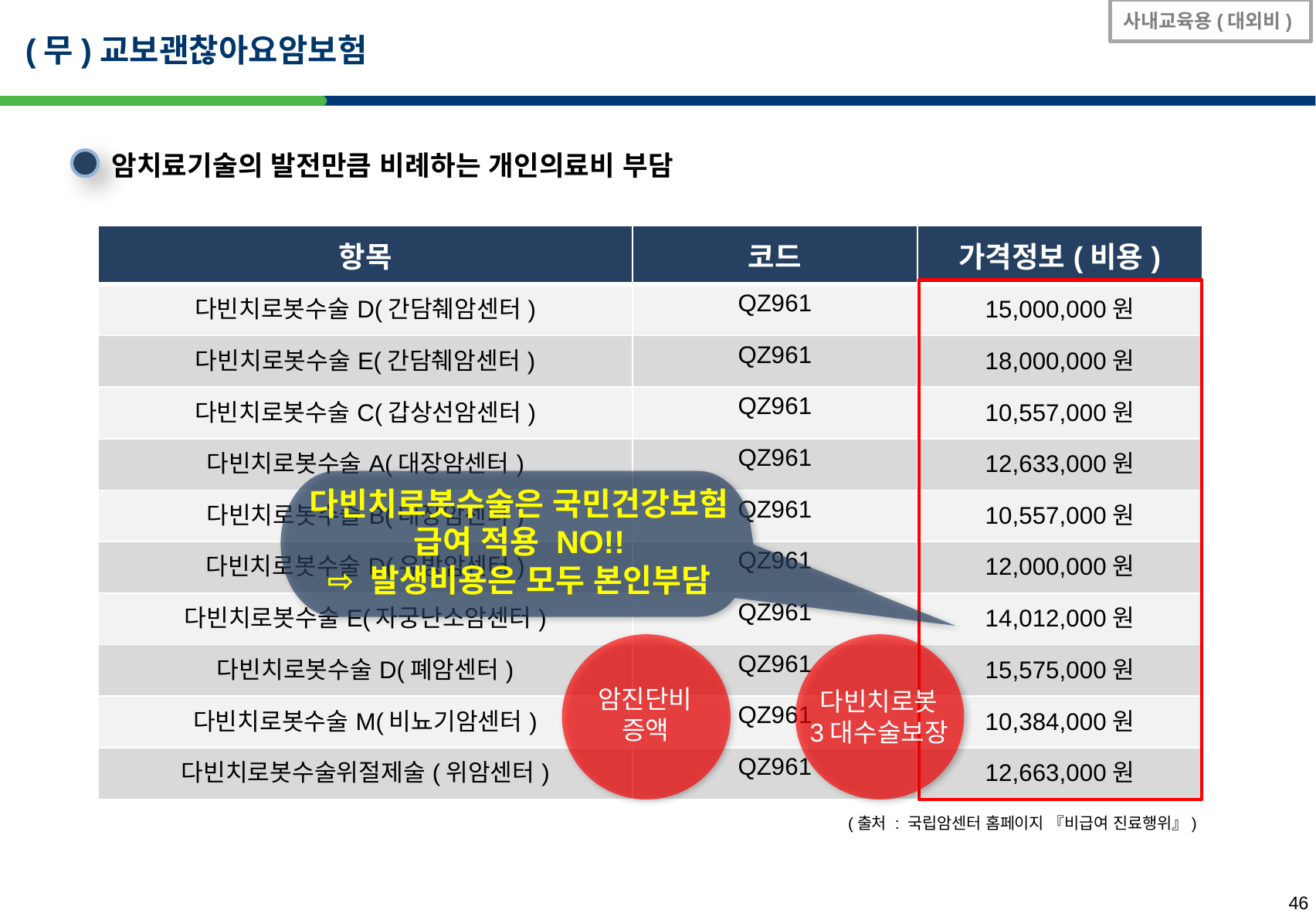

사내교육용(대외비)
(무)교보괜찮아요암보험
암치료기술의 발전만큼 비례하는 개인의료비 부담

| 항목 | 코드 | 가격정보(비용) |
| --- | --- | --- |
| 다빈치로봇수술D(간담췌암센터) | QZ961 | 15,000,000원 |
| 다빈치로봇수술E(간담췌암센터) | QZ961 | 18,000,000원 |
| 다빈치로봇수술C(갑상선암센터) | QZ961 | 10,557,000원 |
| 다빈치로봇수술A(대장암센터) | QZ961 | 12,633,000원 |
| 다빈치로봇수술B(대장암센터) | QZ961 | 10,557,000원 |
| 다빈치로봇수술D(유방암센터) | QZ961 | 12,000,000원 |
| 다빈치로봇수술E(자궁난소암센터) | QZ961 | 14,012,000원 |
| 다빈치로봇수술D(폐암센터) | QZ961 | 15,575,000원 |
| 다빈치로봇수술M(비뇨기암센터) | QZ961 | 10,384,000원 |
| 다빈치로봇수술위절제술(위암센터) | QZ961 | 12,663,000원 |

다빈치로봇수술은 국민건강보험 급여 적용 NO!!
⇨ 발생비용은 모두 본인부담

암진단비
증액
다빈치로봇
3대수술보장
(출처 : 국립암센터 홈페이지 『비급여 진료행위』)